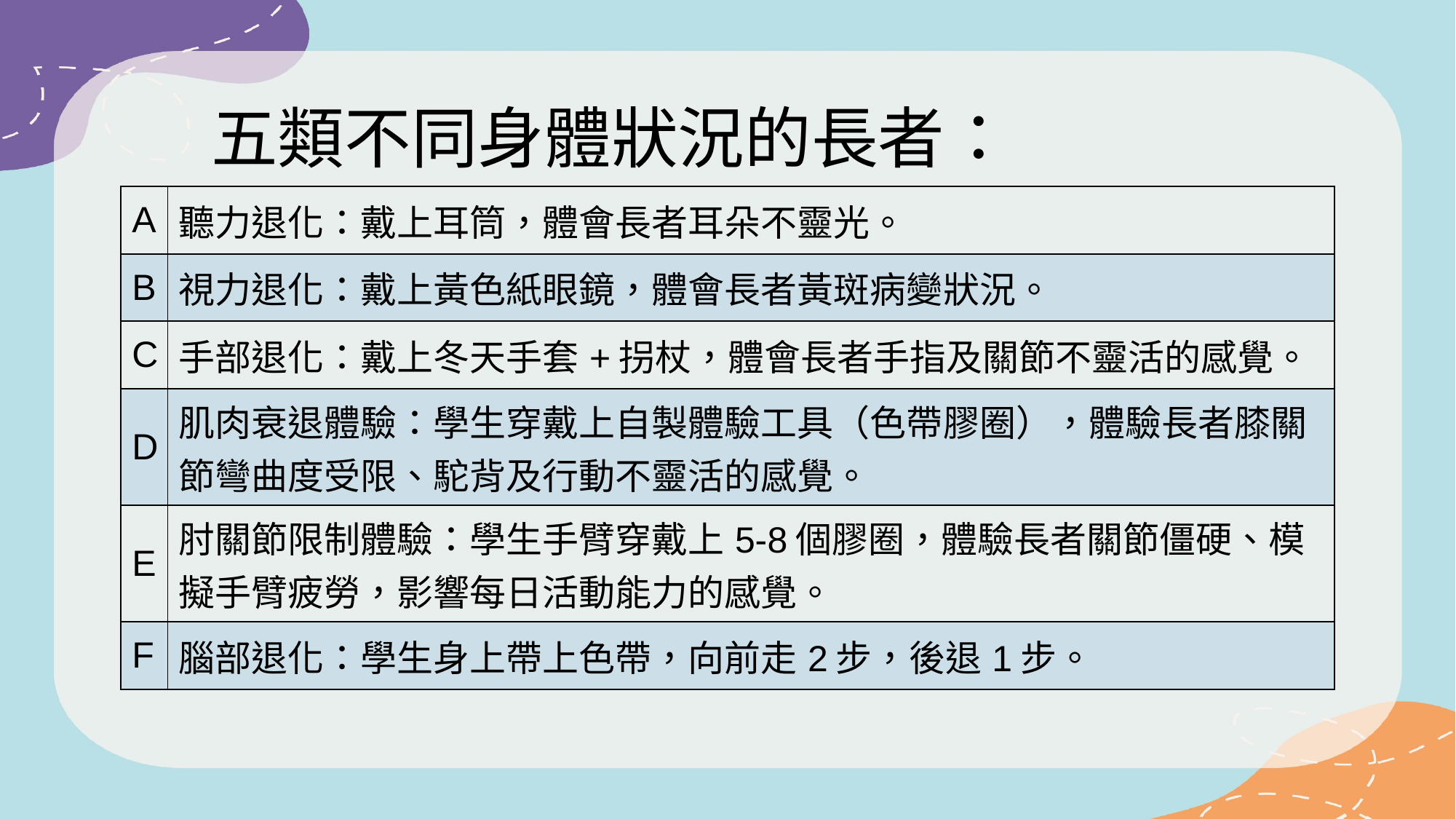

五類不同身體狀況的長者：
| A | 聽力退化：戴上耳筒，體會長者耳朵不靈光。 |
| --- | --- |
| B | 視力退化：戴上黃色紙眼鏡，體會長者黃斑病變狀況。 |
| C | 手部退化：戴上冬天手套+拐杖，體會長者手指及關節不靈活的感覺。 |
| D | 肌肉衰退體驗：學生穿戴上自製體驗工具（色帶膠圈），體驗長者膝關節彎曲度受限、駝背及行動不靈活的感覺。 |
| E | 肘關節限制體驗：學生手臂穿戴上5-8個膠圈，體驗長者關節僵硬、模擬手臂疲勞，影響每日活動能力的感覺。 |
| F | 腦部退化：學生身上帶上色帶，向前走2步，後退1步。 |